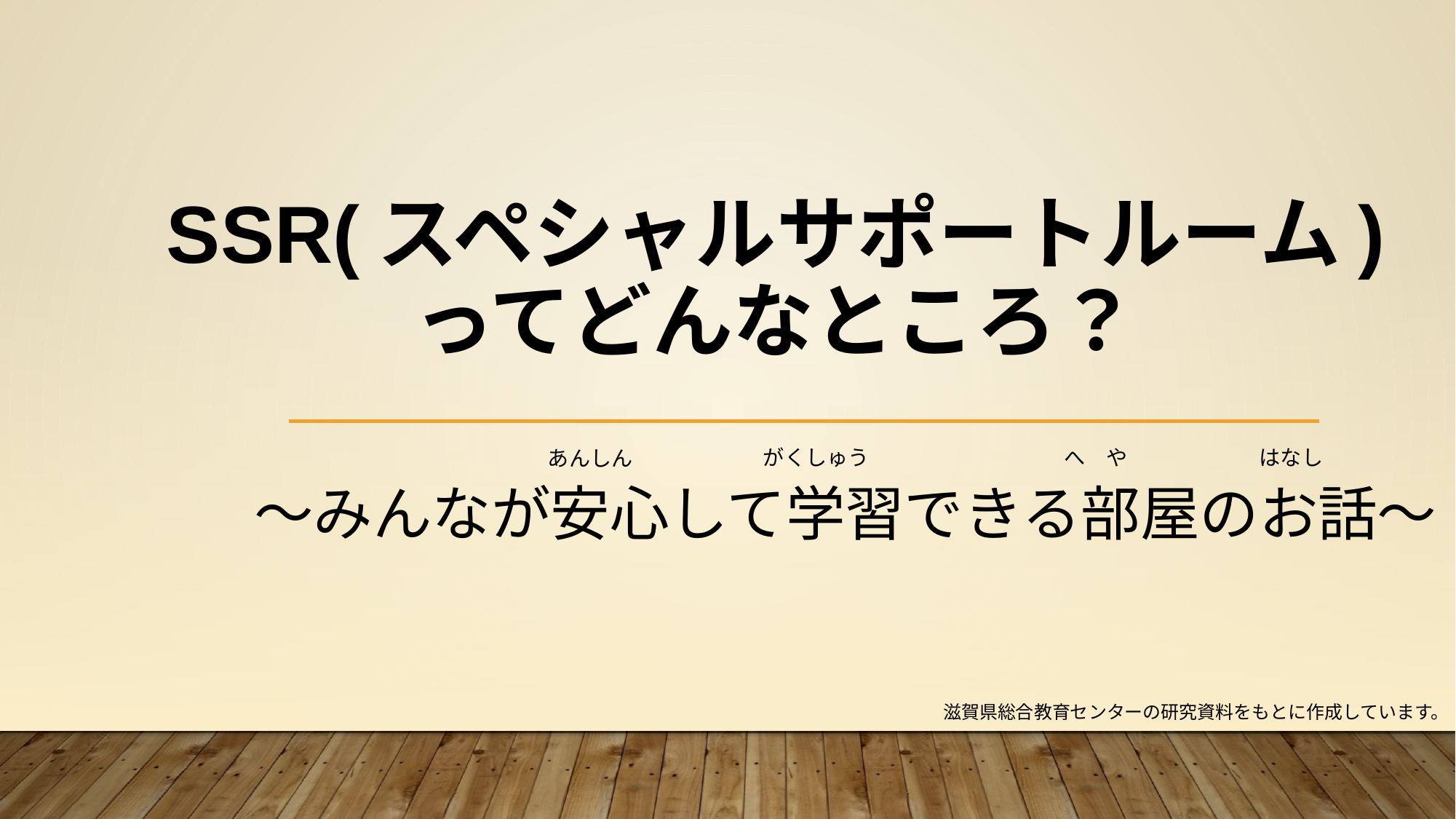

# SSR(スペシャルサポートルーム) ってどんなところ？
はなし
がくしゅう
へ　や
あんしん
～みんなが安心して学習できる部屋のお話～
滋賀県総合教育センターの研究資料をもとに作成しています。